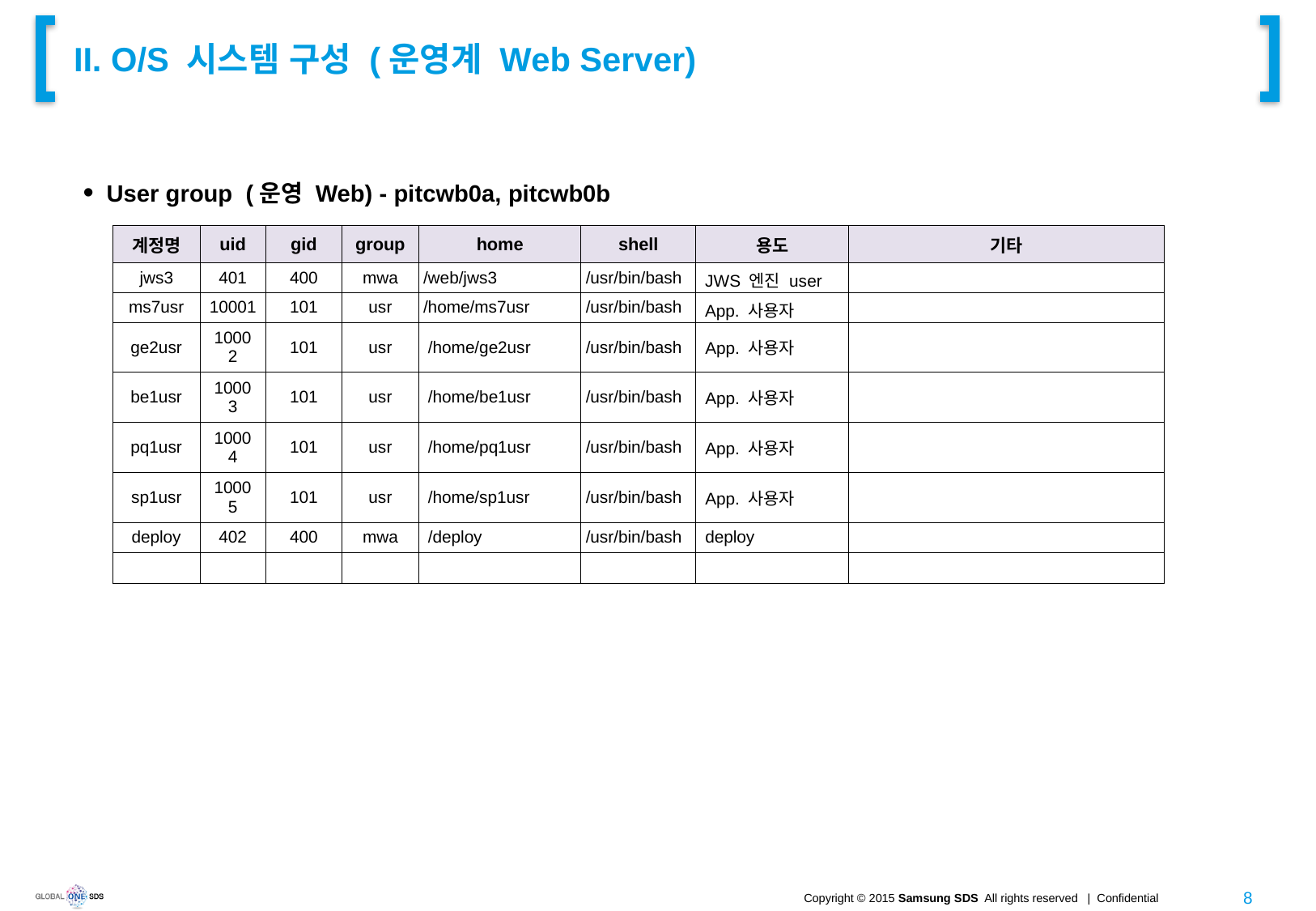

# II. O/S 시스템 구성 (운영계 Web Server)
User group  (운영 Web) - pitcwb0a, pitcwb0b
| 계정명 | uid | gid | group | home | shell | 용도 | 기타 |
| --- | --- | --- | --- | --- | --- | --- | --- |
| jws3 | 401 | 400 | mwa | /web/jws3 | /usr/bin/bash | JWS 엔진 user |  |
| ms7usr | 10001 | 101 | usr | /home/ms7usr | /usr/bin/bash | App. 사용자 |  |
| ge2usr | 10002 | 101 | usr | /home/ge2usr | /usr/bin/bash | App. 사용자 |  |
| be1usr | 10003 | 101 | usr | /home/be1usr | /usr/bin/bash | App. 사용자 |  |
| pq1usr | 10004 | 101 | usr | /home/pq1usr | /usr/bin/bash | App. 사용자 |  |
| sp1usr | 10005 | 101 | usr | /home/sp1usr | /usr/bin/bash | App. 사용자 |  |
| deploy | 402 | 400 | mwa | /deploy | /usr/bin/bash | deploy |  |
|  |  |  |  |  |  |  |  |
Web 엔진 및 App. 사용자를 제외한 User 그룹은 (필요시) 추후 협의하여 확정함
UID,GID는 기존 개발 서버의 정보를 참조함